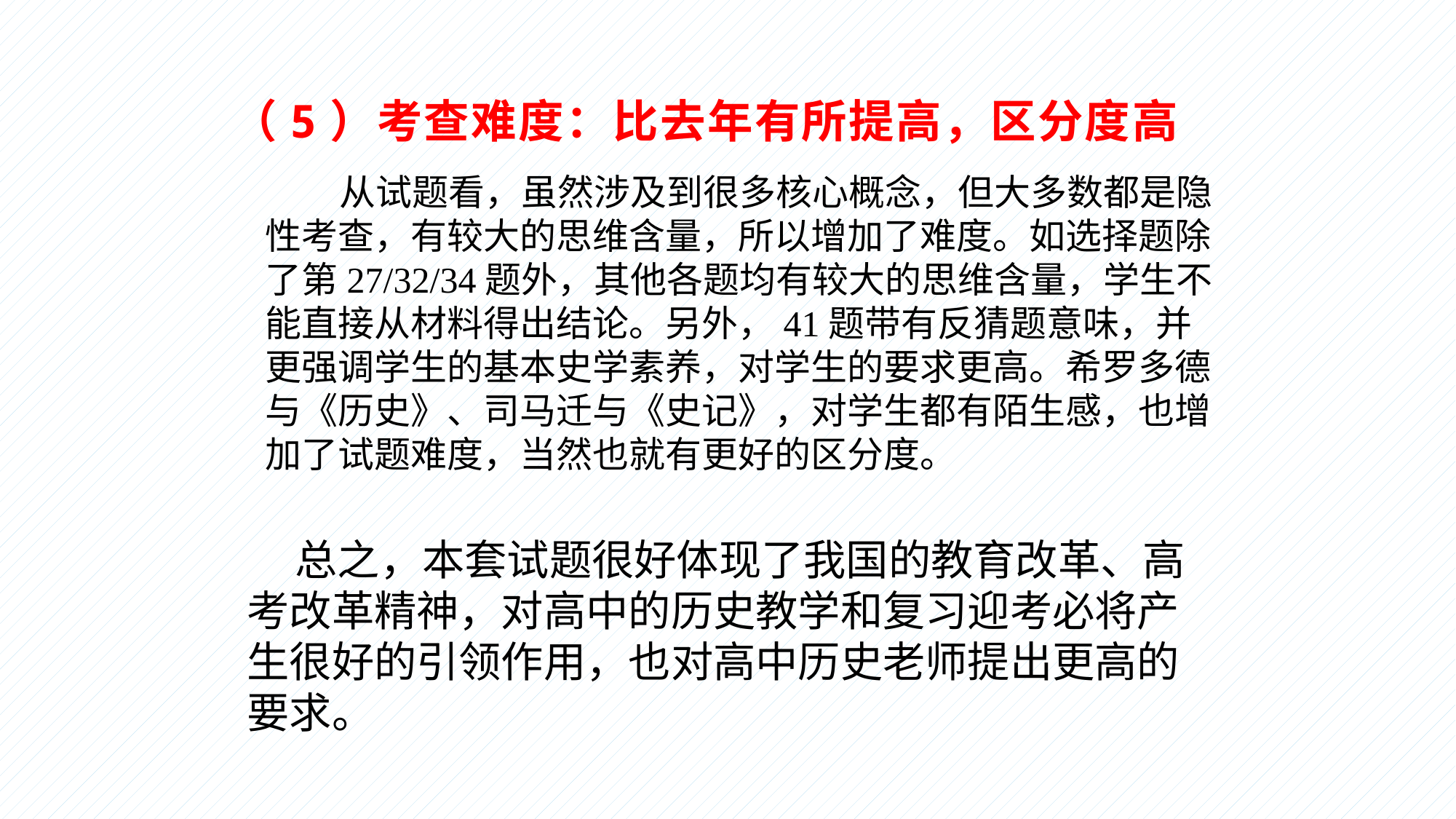

（5）考查难度：比去年有所提高，区分度高
        从试题看，虽然涉及到很多核心概念，但大多数都是隐性考查，有较大的思维含量，所以增加了难度。如选择题除了第27/32/34题外，其他各题均有较大的思维含量，学生不能直接从材料得出结论。另外，41题带有反猜题意味，并更强调学生的基本史学素养，对学生的要求更高。希罗多德与《历史》、司马迁与《史记》，对学生都有陌生感，也增加了试题难度，当然也就有更好的区分度。
    总之，本套试题很好体现了我国的教育改革、高考改革精神，对高中的历史教学和复习迎考必将产生很好的引领作用，也对高中历史老师提出更高的要求。